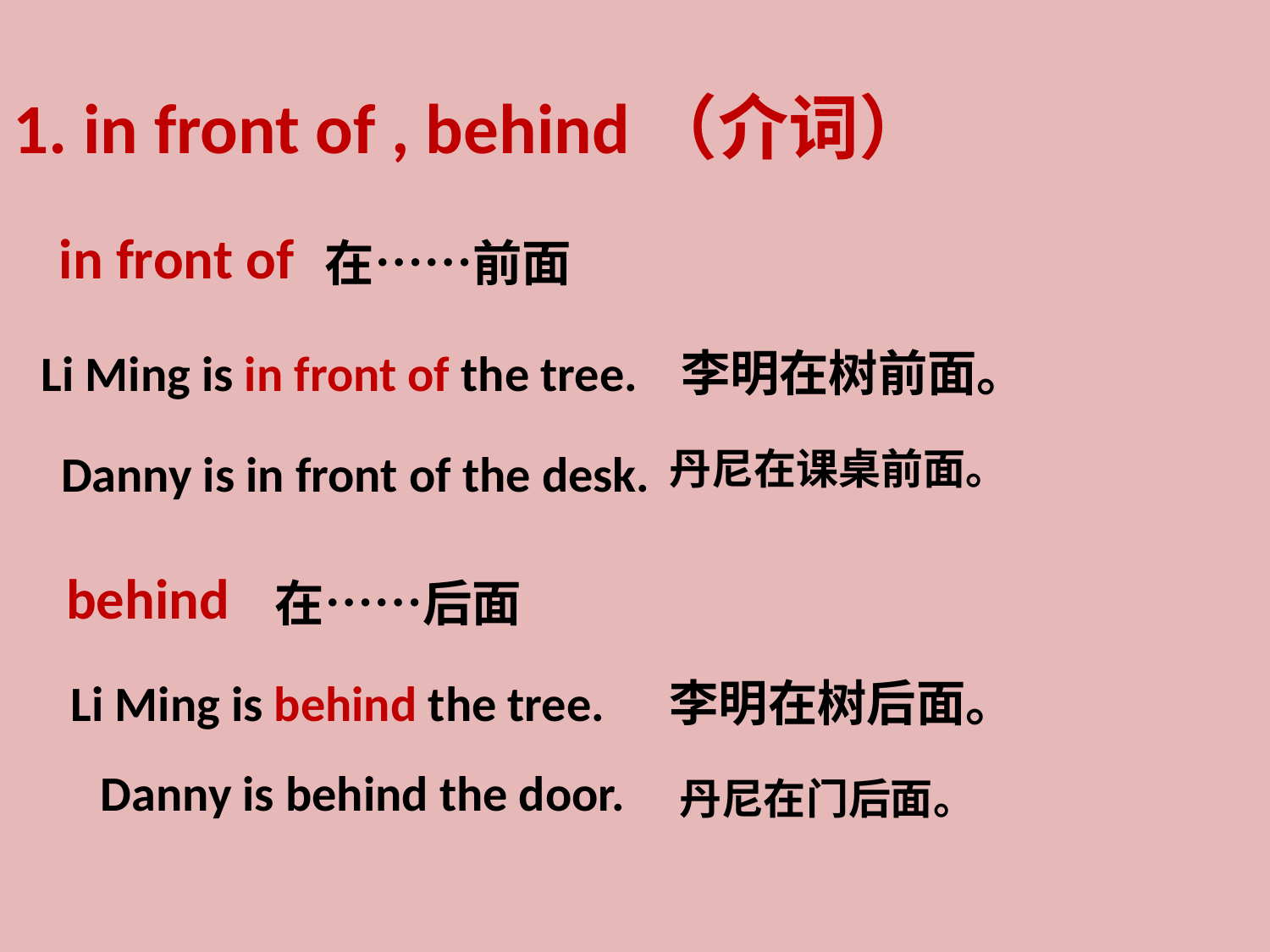

# 1. in front of , behind（介词）
in front of
在……前面
Li Ming is in front of the tree.
 李明在树前面。
Danny is in front of the desk.
丹尼在课桌前面。
 behind
在……后面
Li Ming is behind the tree.
李明在树后面。
Danny is behind the door.
丹尼在门后面。